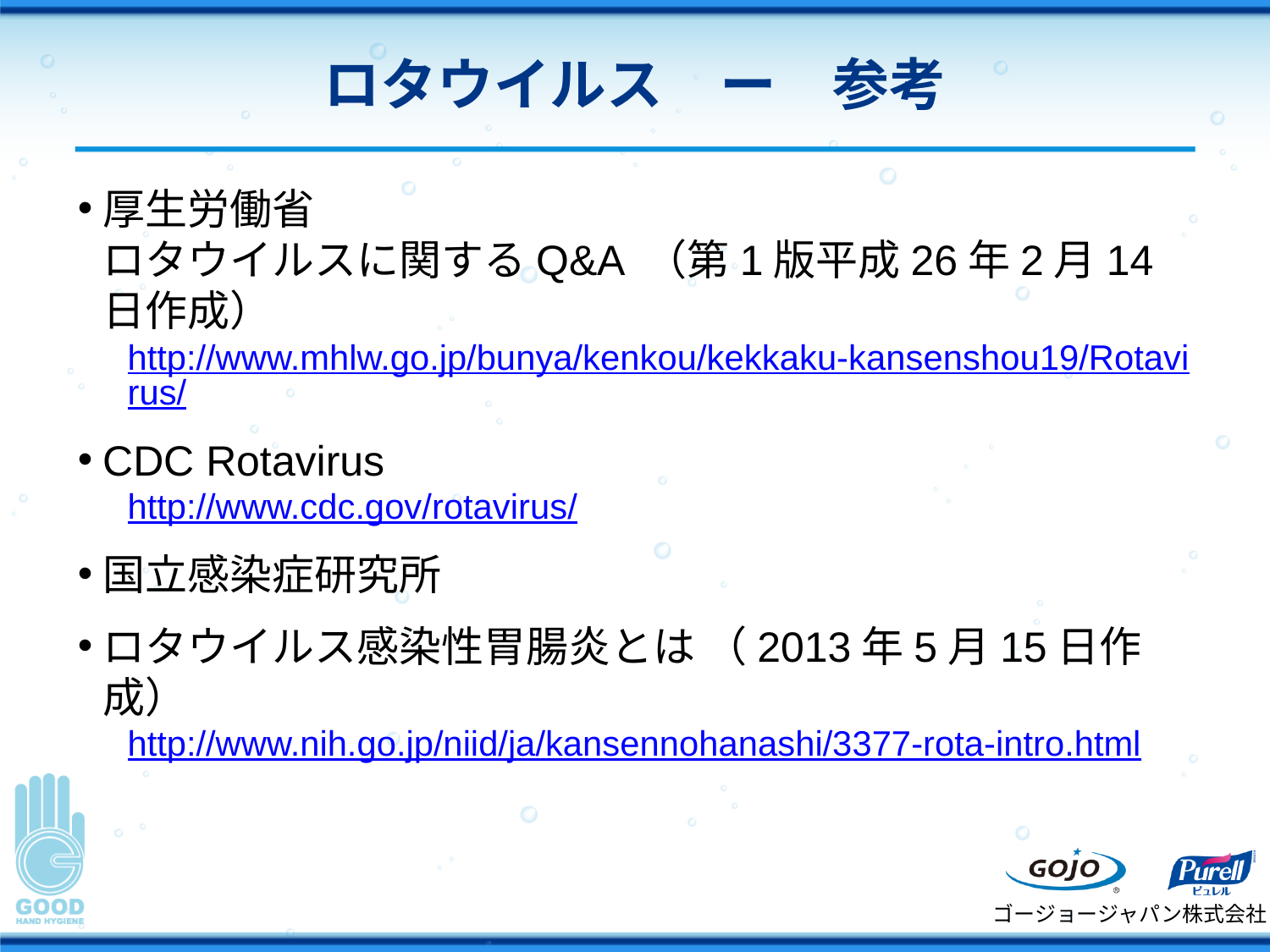

# ロタウイルス　ー　参考
厚生労働省
ロタウイルスに関するQ&A （第1版平成26年2月14日作成）
http://www.mhlw.go.jp/bunya/kenkou/kekkaku-kansenshou19/Rotavirus/
CDC Rotavirus
http://www.cdc.gov/rotavirus/
国立感染症研究所
ロタウイルス感染性胃腸炎とは （2013年5月15日作成）
http://www.nih.go.jp/niid/ja/kansennohanashi/3377-rota-intro.html